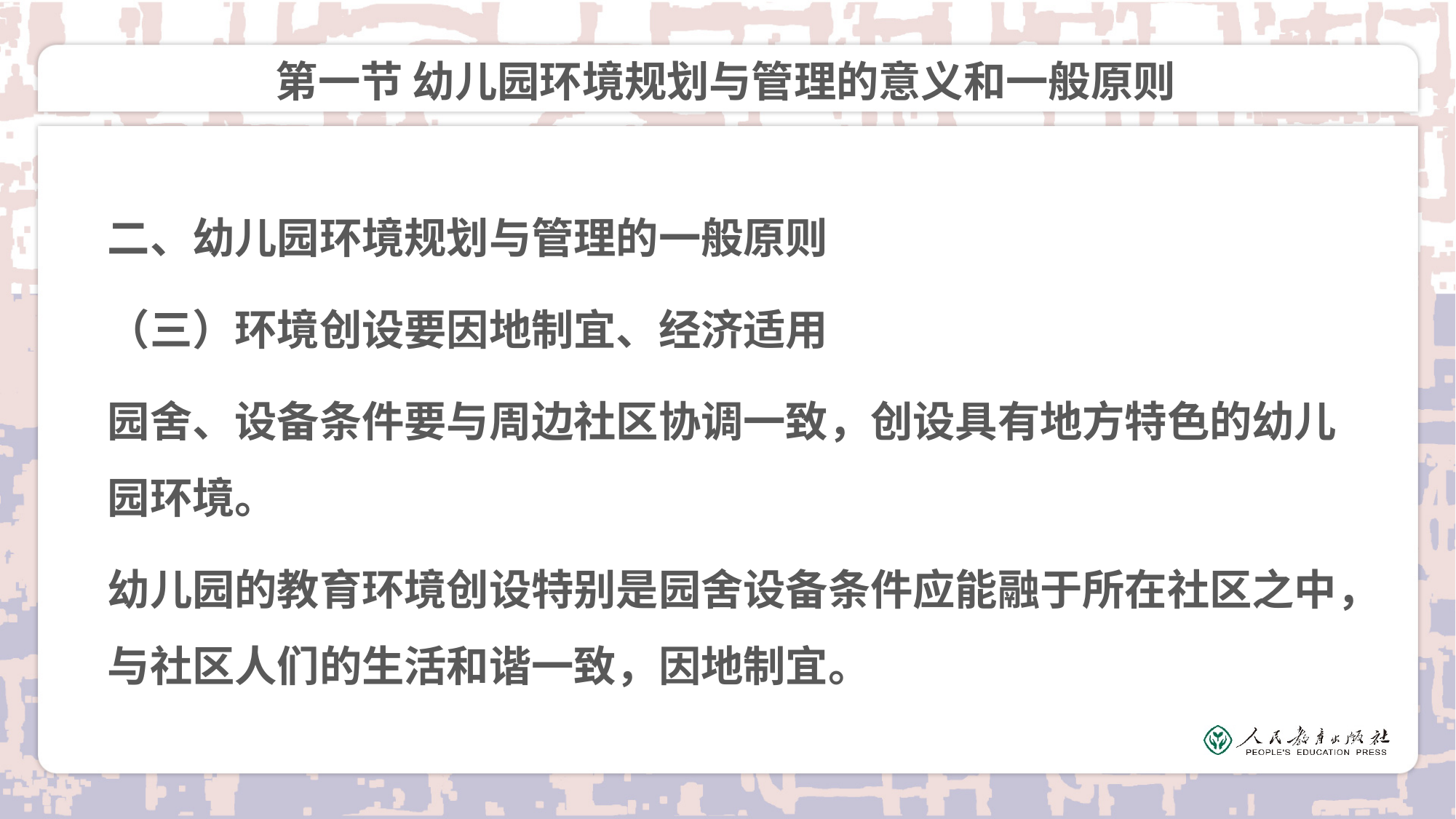

# 第一节 幼儿园环境规划与管理的意义和一般原则
二、幼儿园环境规划与管理的一般原则
（三）环境创设要因地制宜、经济适用
园舍、设备条件要与周边社区协调一致，创设具有地方特色的幼儿园环境。
幼儿园的教育环境创设特别是园舍设备条件应能融于所在社区之中，与社区人们的生活和谐一致，因地制宜。